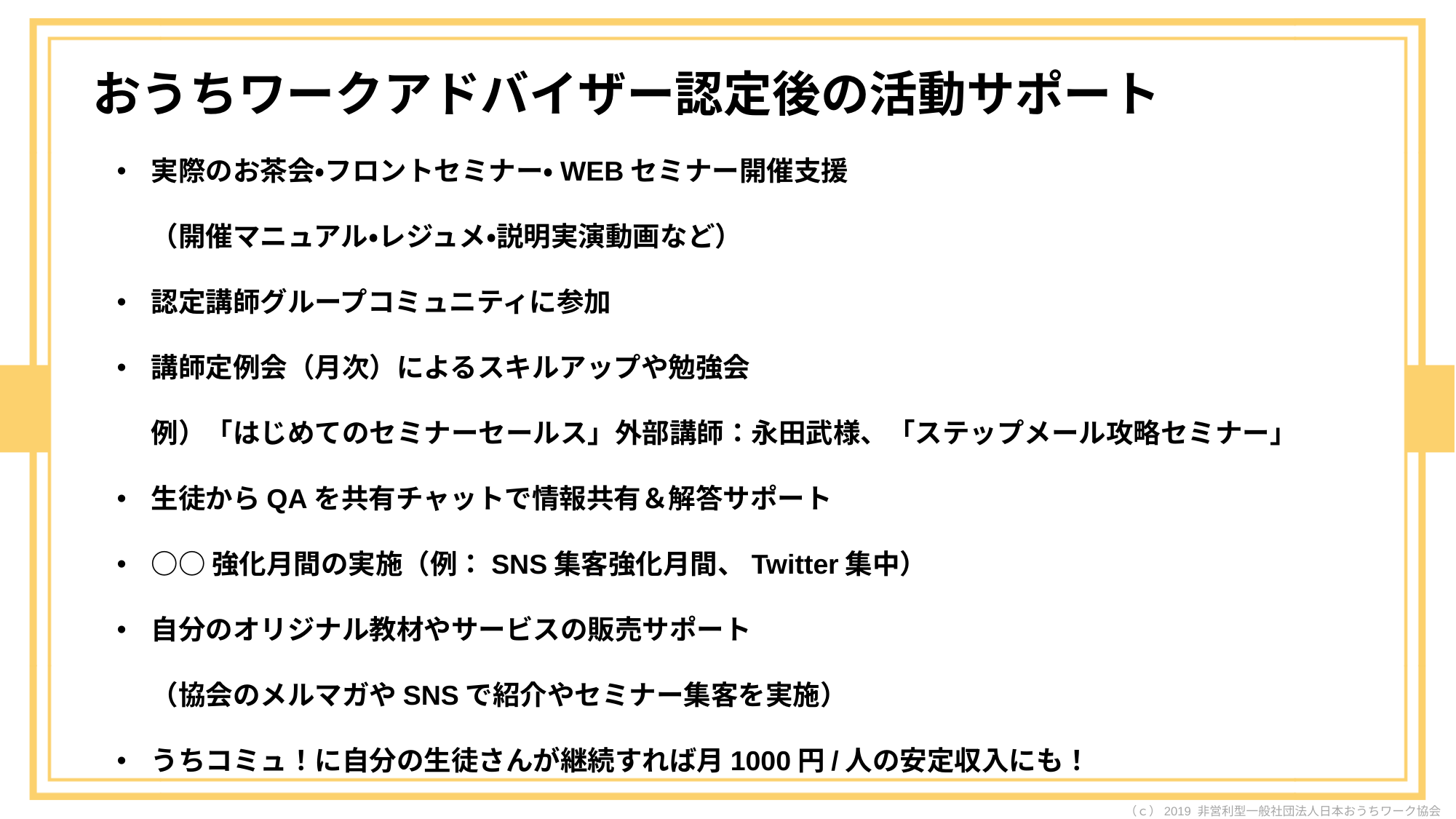

# おうちワークアドバイザー認定後の活動サポート
実際のお茶会・フロントセミナー・WEBセミナー開催支援
（開催マニュアル・レジュメ・説明実演動画など）
認定講師グループコミュニティに参加
講師定例会（月次）によるスキルアップや勉強会
例）「はじめてのセミナーセールス」外部講師：永田武様、「ステップメール攻略セミナー」
生徒からQAを共有チャットで情報共有＆解答サポート
○○強化月間の実施（例：SNS集客強化月間、Twitter集中）
自分のオリジナル教材やサービスの販売サポート
（協会のメルマガやSNSで紹介やセミナー集客を実施）
うちコミュ！に自分の生徒さんが継続すれば月1000円/人の安定収入にも！